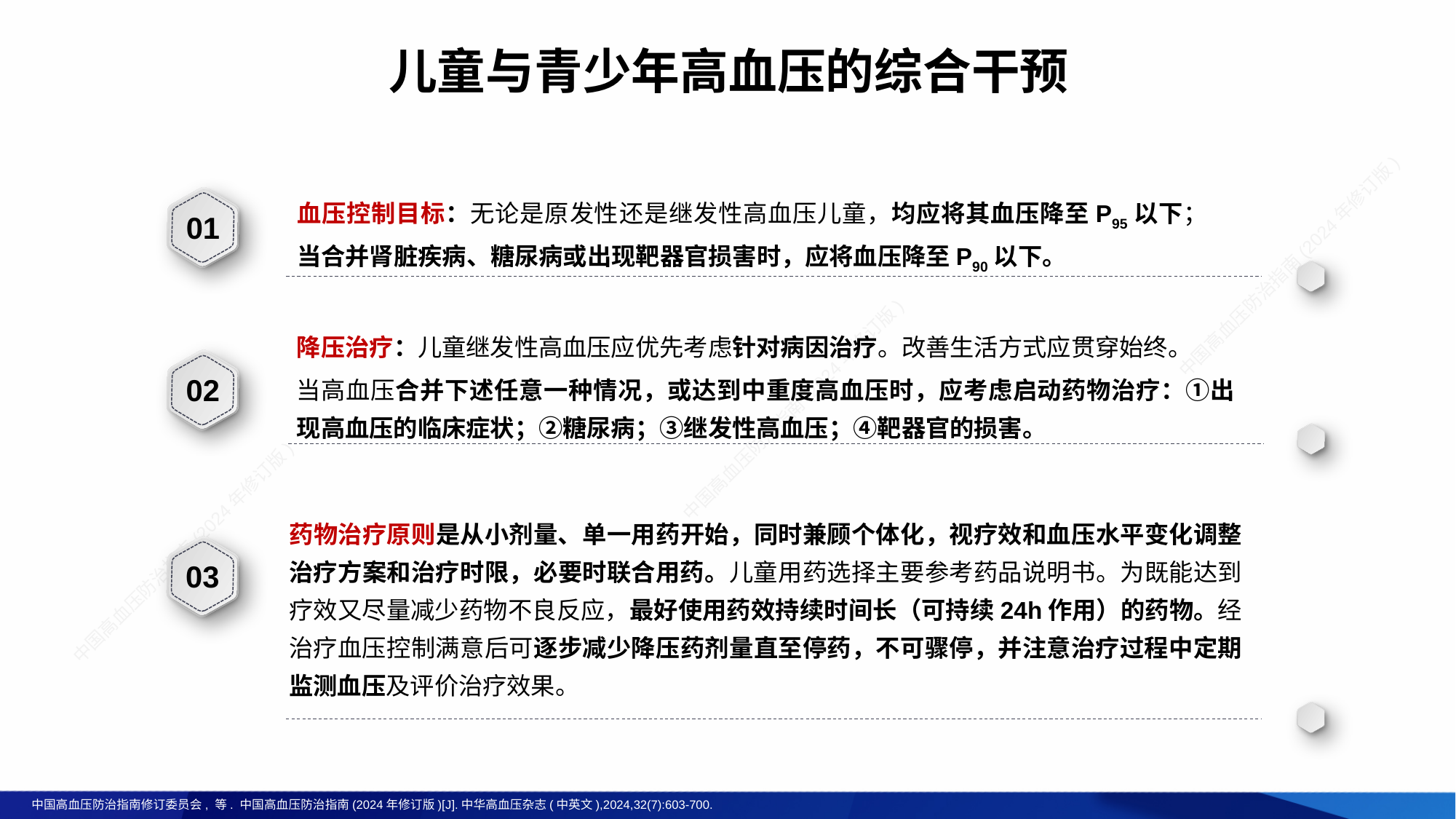

儿童与青少年高血压的综合干预
血压控制目标：无论是原发性还是继发性高血压儿童，均应将其血压降至P95以下；当合并肾脏疾病、糖尿病或出现靶器官损害时，应将血压降至P90以下。

01

降压治疗：儿童继发性高血压应优先考虑针对病因治疗。改善生活方式应贯穿始终。
当高血压合并下述任意一种情况，或达到中重度高血压时，应考虑启动药物治疗：①出现高血压的临床症状；②糖尿病；③继发性高血压；④靶器官的损害。

02

药物治疗原则是从小剂量、单一用药开始，同时兼顾个体化，视疗效和血压水平变化调整治疗方案和治疗时限，必要时联合用药。儿童用药选择主要参考药品说明书。为既能达到疗效又尽量减少药物不良反应，最好使用药效持续时间长（可持续24h作用）的药物。经治疗血压控制满意后可逐步减少降压药剂量直至停药，不可骤停，并注意治疗过程中定期监测血压及评价治疗效果。

03